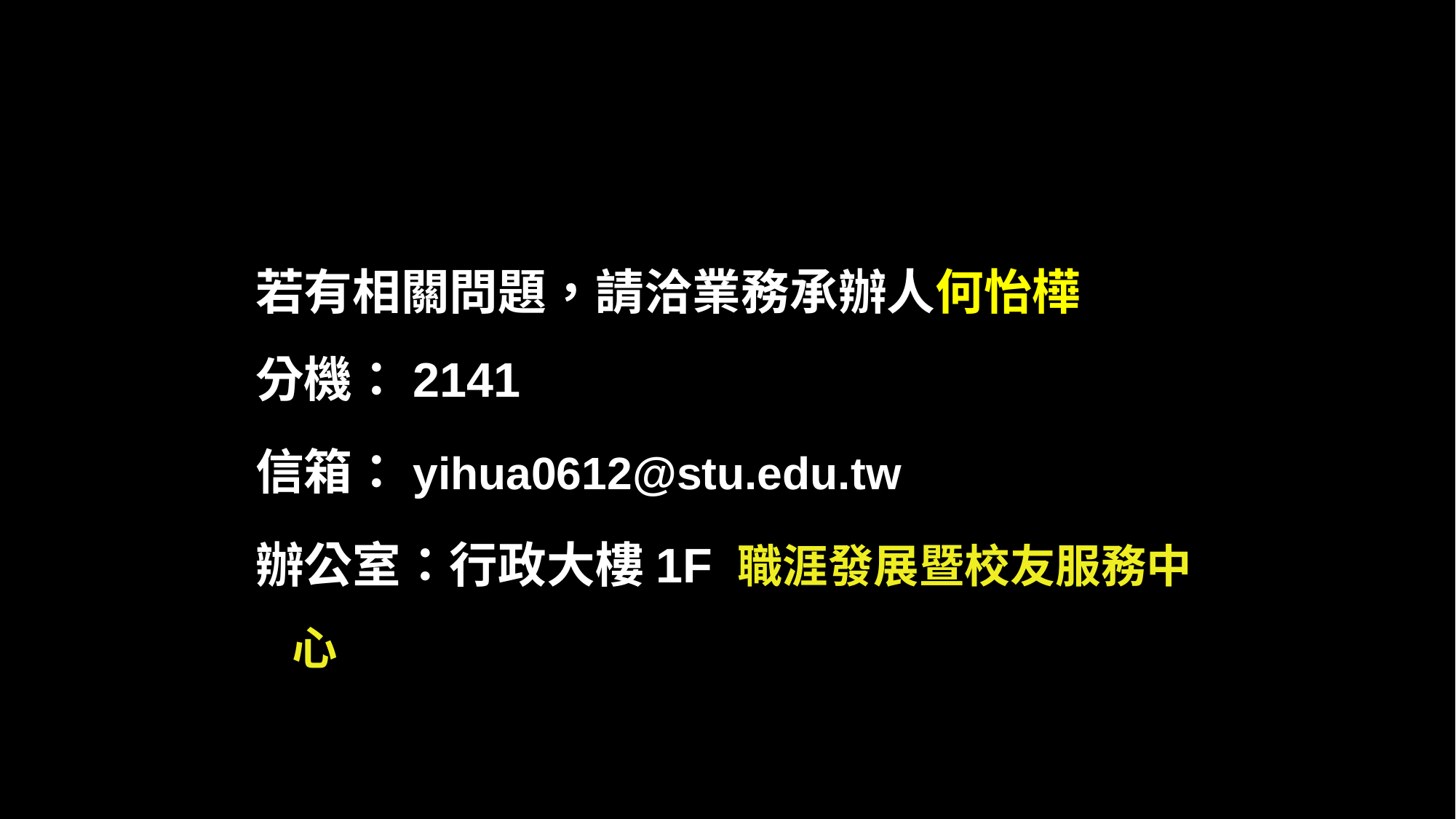

若有相關問題，請洽業務承辦人何怡樺
分機：2141
信箱：yihua0612@stu.edu.tw
辦公室：行政大樓1F 職涯發展暨校友服務中心